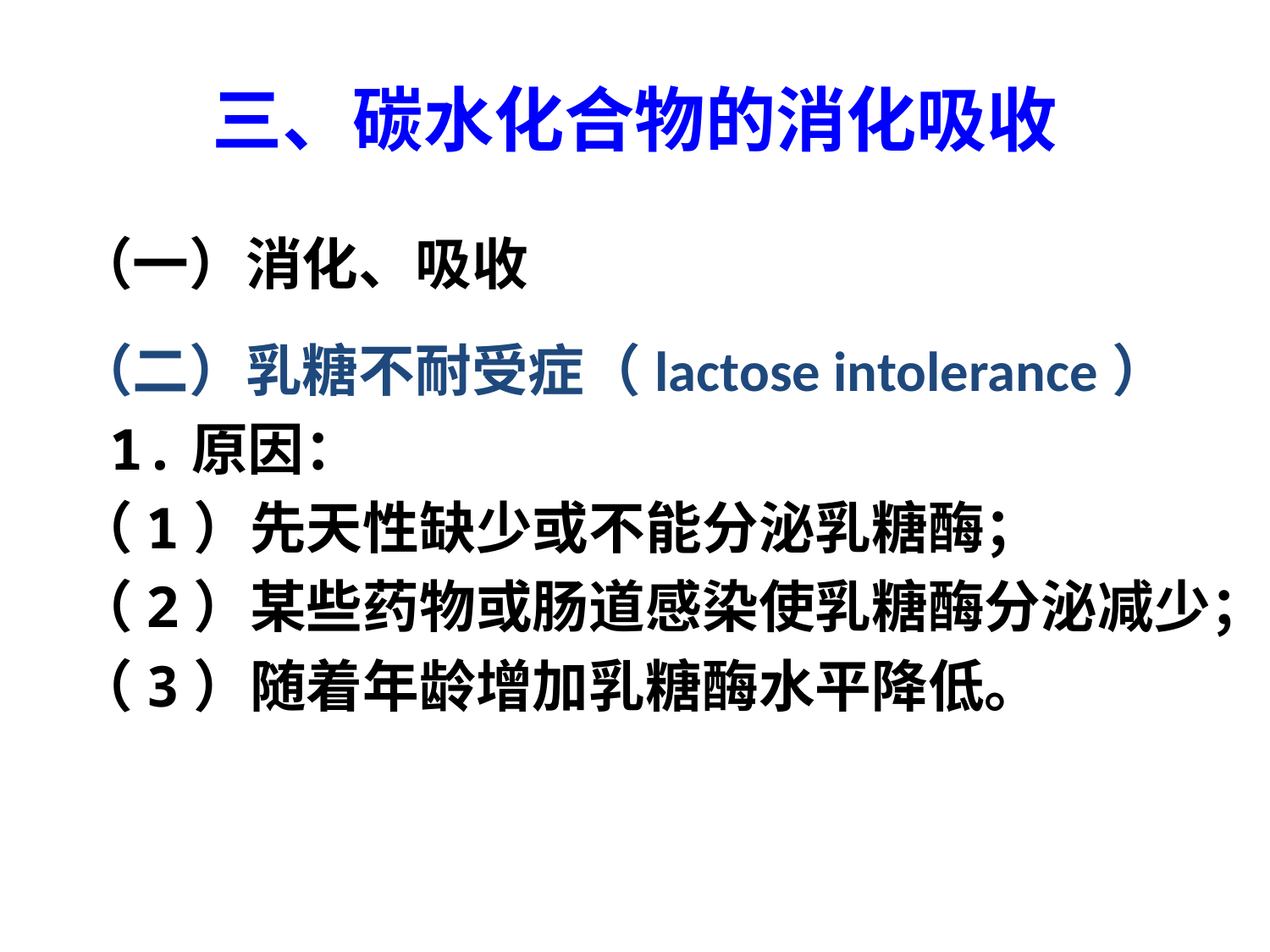

# 三、碳水化合物的消化吸收
（一）消化、吸收

（二）乳糖不耐受症（lactose intolerance）
 1.原因：
（1）先天性缺少或不能分泌乳糖酶；
（2）某些药物或肠道感染使乳糖酶分泌减少；
（3）随着年龄增加乳糖酶水平降低。